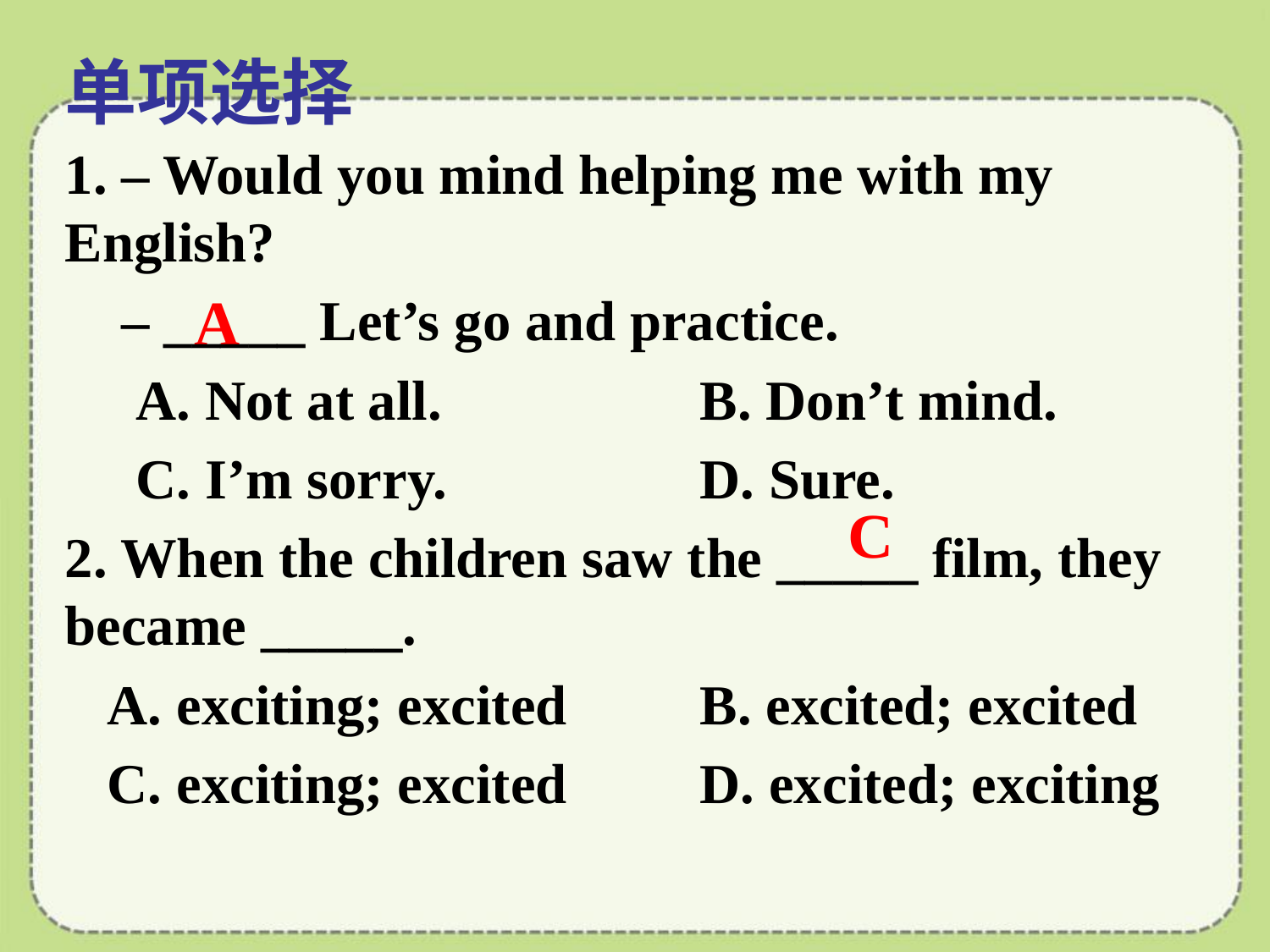

单项选择
1. – Would you mind helping me with my English?
    – _____ Let’s go and practice.
     A. Not at all.          	B. Don’t mind.
     C. I’m sorry.           	D. Sure.
2. When the children saw the _____ film, they became _____.
   A. exciting; excited  	B. excited; excited
   C. exciting; excited  	D. excited; exciting
A
C